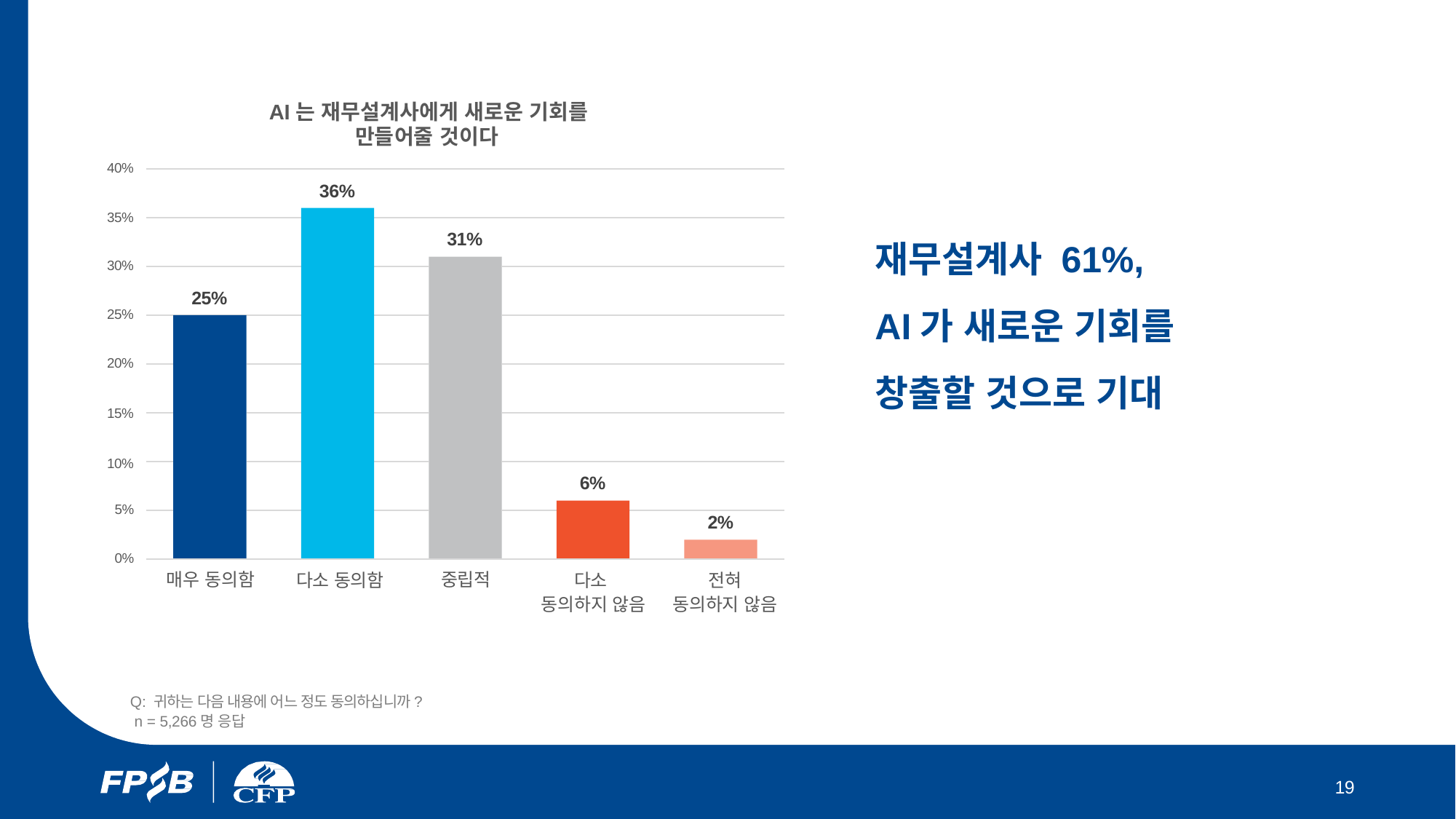

AI는 재무설계사에게 새로운 기회를 만들어줄 것이다
40%

36%
35%

재무설계사 61%,
AI가 새로운 기회를
창출할 것으로 기대
31%
30%
25%
25%
20%

15%

10%
6%
5%
2%
0%
매우 동의함
다소 동의함
중립적
다소
동의하지 않음
전혀
동의하지 않음
Q: 귀하는 다음 내용에 어느 정도 동의하십니까?
 n = 5,266명 응답

19